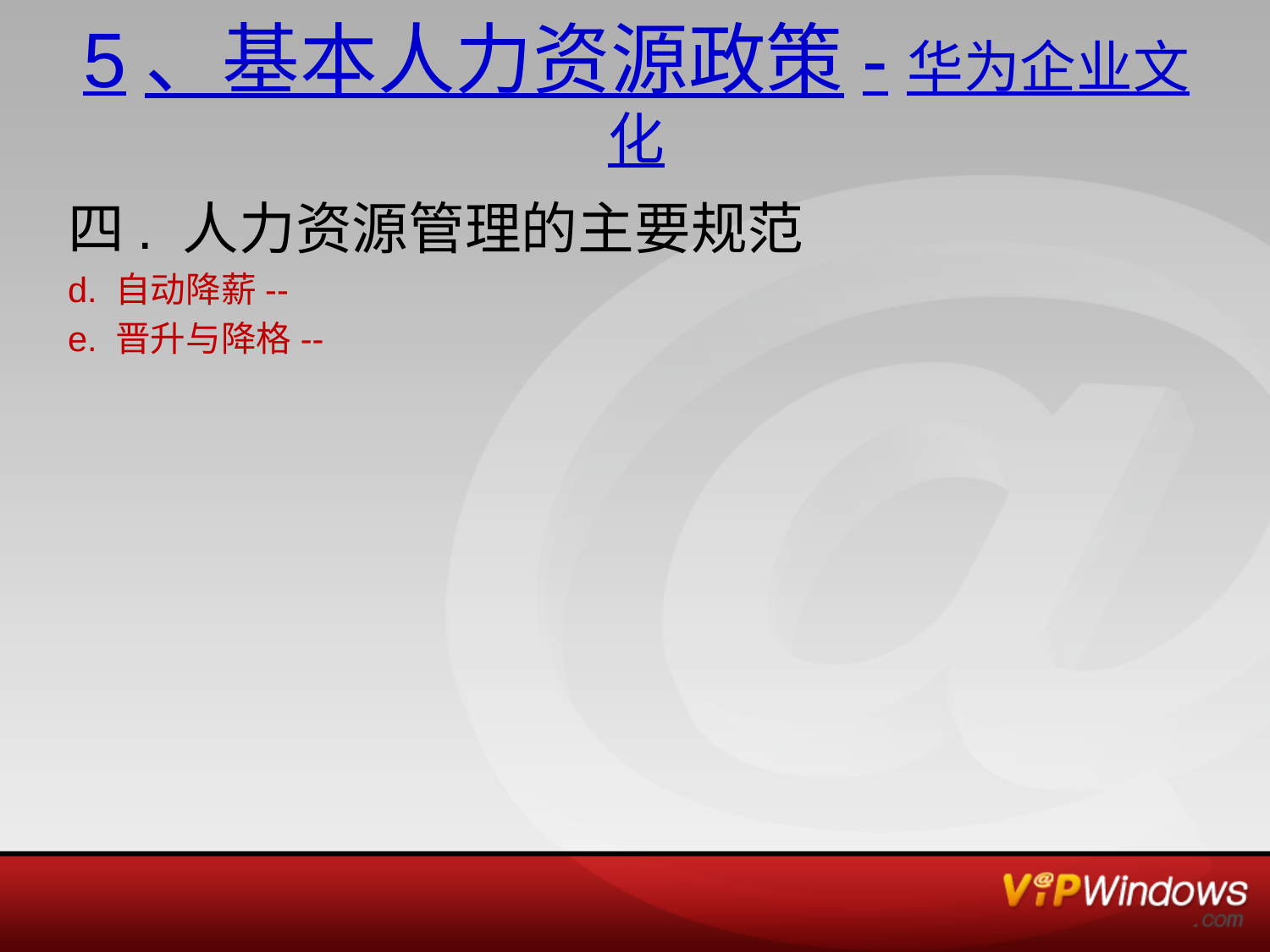

# 5、基本人力资源政策-华为企业文化
四. 人力资源管理的主要规范
d. 自动降薪--
e. 晋升与降格--